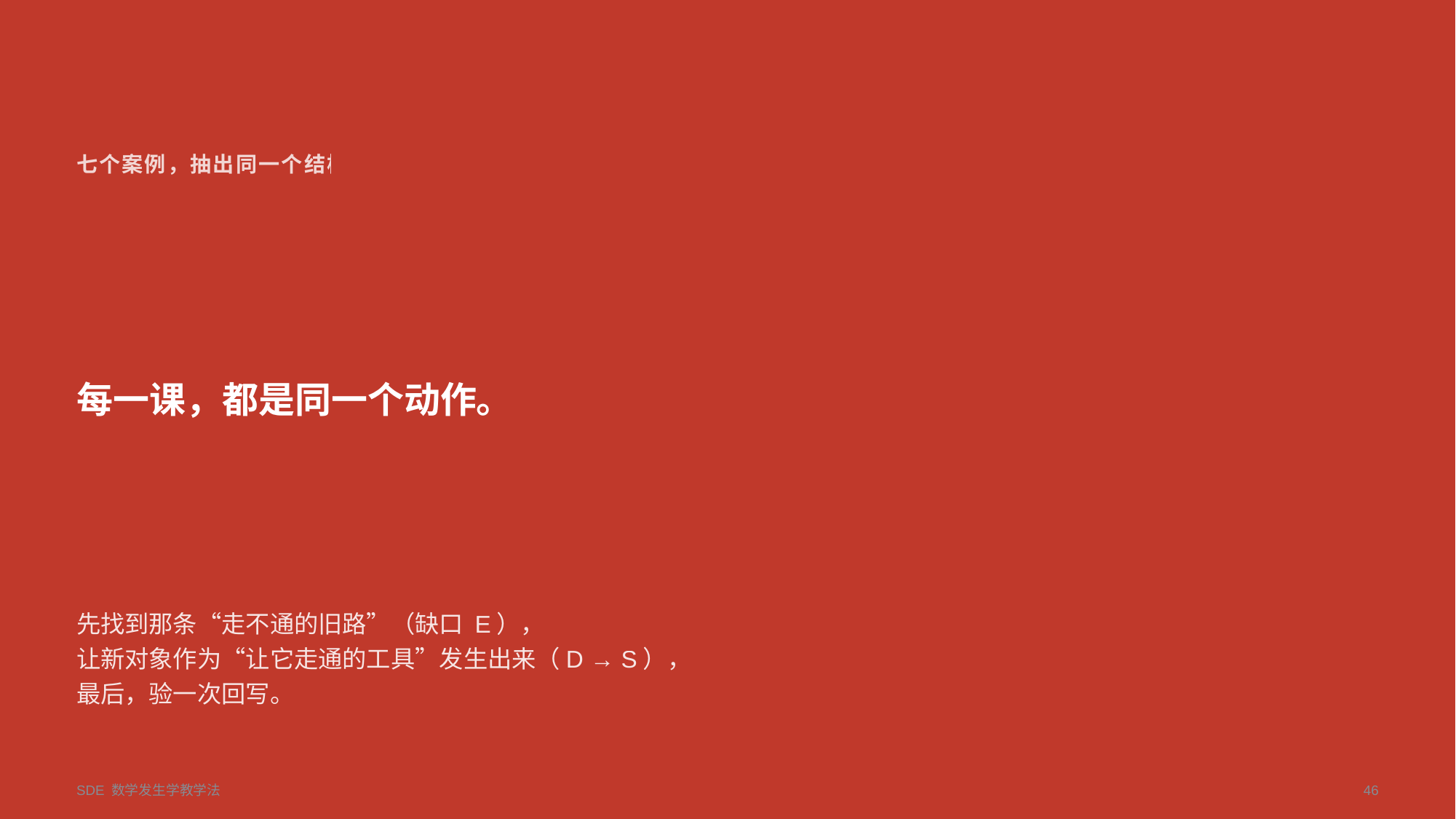

七个案例，抽出同一个结构
每一课，都是同一个动作。
先找到那条“走不通的旧路”（缺口 E），
让新对象作为“让它走通的工具”发生出来（D → S），
最后，验一次回写。
SDE 数学发生学教学法
46